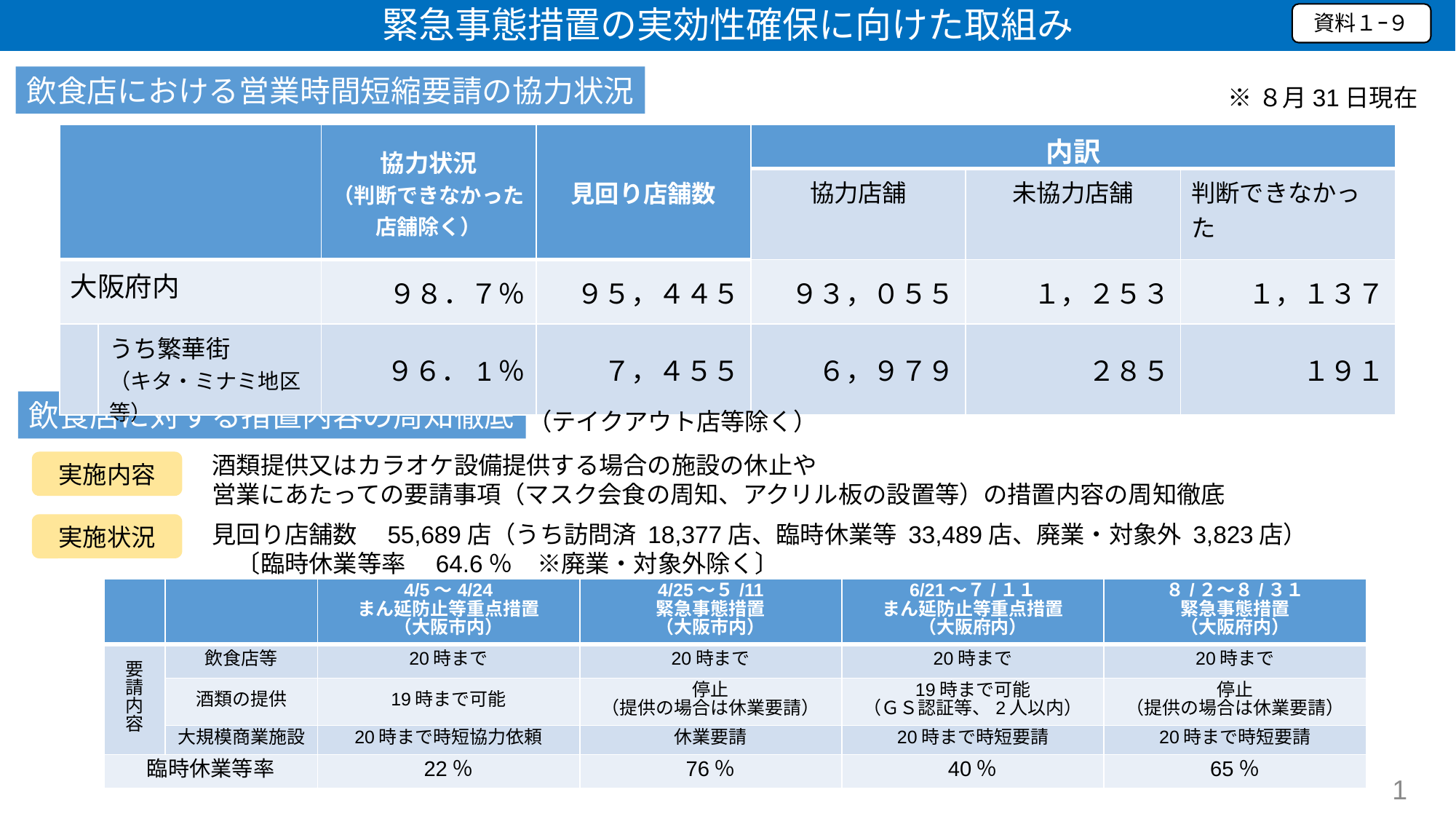

緊急事態措置の実効性確保に向けた取組み
資料１ｰ９
飲食店における営業時間短縮要請の協力状況
※８月31日現在
|  |  | 協力状況 （判断できなかった店舗除く） | 見回り店舗数 | 内訳 |  |  |
| --- | --- | --- | --- | --- | --- | --- |
|  |  |  |  | 協力店舗 | 未協力店舗 | 判断できなかった |
| 大阪府内 |  | ９８．７％ | ９５，４４５ | ９３，０５５ | １，２５３ | １，１３７ |
|  | うち繁華街 （キタ・ミナミ地区等） | ９６．1％ | ７，４５５ | ６，９７９ | ２８５ | １９１ |
飲食店に対する措置内容の周知徹底
（テイクアウト店等除く）
酒類提供又はカラオケ設備提供する場合の施設の休止や
営業にあたっての要請事項（マスク会食の周知、アクリル板の設置等）の措置内容の周知徹底
実施内容
見回り店舗数　55,689店（うち訪問済 18,377店、臨時休業等 33,489店、廃業・対象外 3,823店）
　〔臨時休業等率　64.6％　※廃業・対象外除く〕
実施状況
|  |  | 4/5～4/24 まん延防止等重点措置 （大阪市内） | 4/25～５/11 緊急事態措置 （大阪市内） | 6/21～７/１１ まん延防止等重点措置 （大阪府内） | ８/２～８/３１ 緊急事態措置 （大阪府内） |
| --- | --- | --- | --- | --- | --- |
| 要 請 内 容 | 飲食店等 | 20時まで | 20時まで | 20時まで | 20時まで |
|  | 酒類の提供 | 19時まで可能 | 停止 （提供の場合は休業要請） | 19時まで可能 （ＧＳ認証等、2人以内） | 停止 （提供の場合は休業要請） |
|  | 大規模商業施設 | 20時まで時短協力依頼 | 休業要請 | 20時まで時短要請 | 20時まで時短要請 |
| 臨時休業等率 |  | 22％ | 76％ | 40％ | 65％ |
1